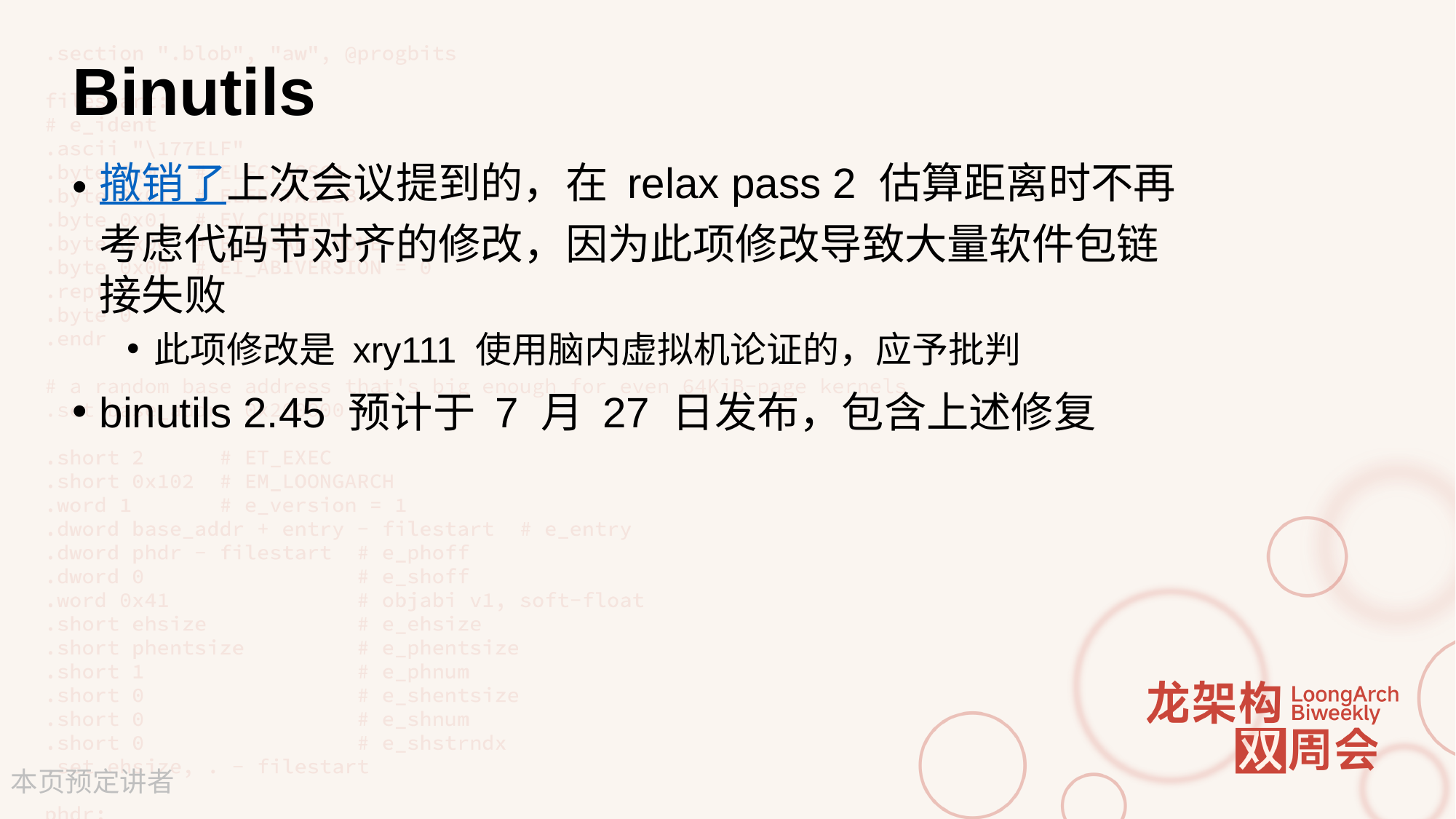

# Binutils
撤销了上次会议提到的，在 relax pass 2 估算距离时不再考虑代码节对齐的修改，因为此项修改导致大量软件包链接失败
此项修改是 xry111 使用脑内虚拟机论证的，应予批判
binutils 2.45 预计于 7 月 27 日发布，包含上述修复